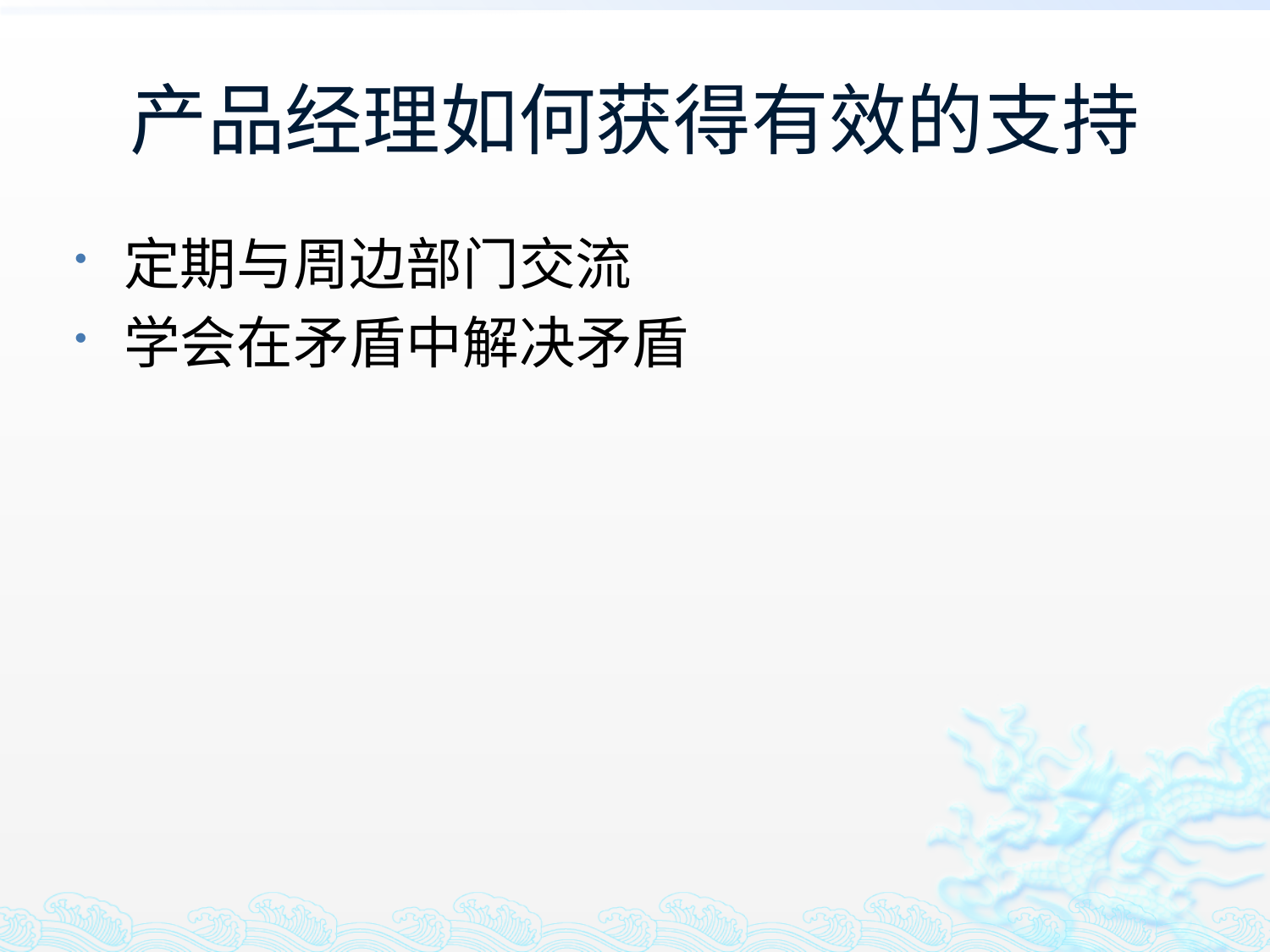

# 产品经理如何获得有效的支持
定期与周边部门交流
学会在矛盾中解决矛盾